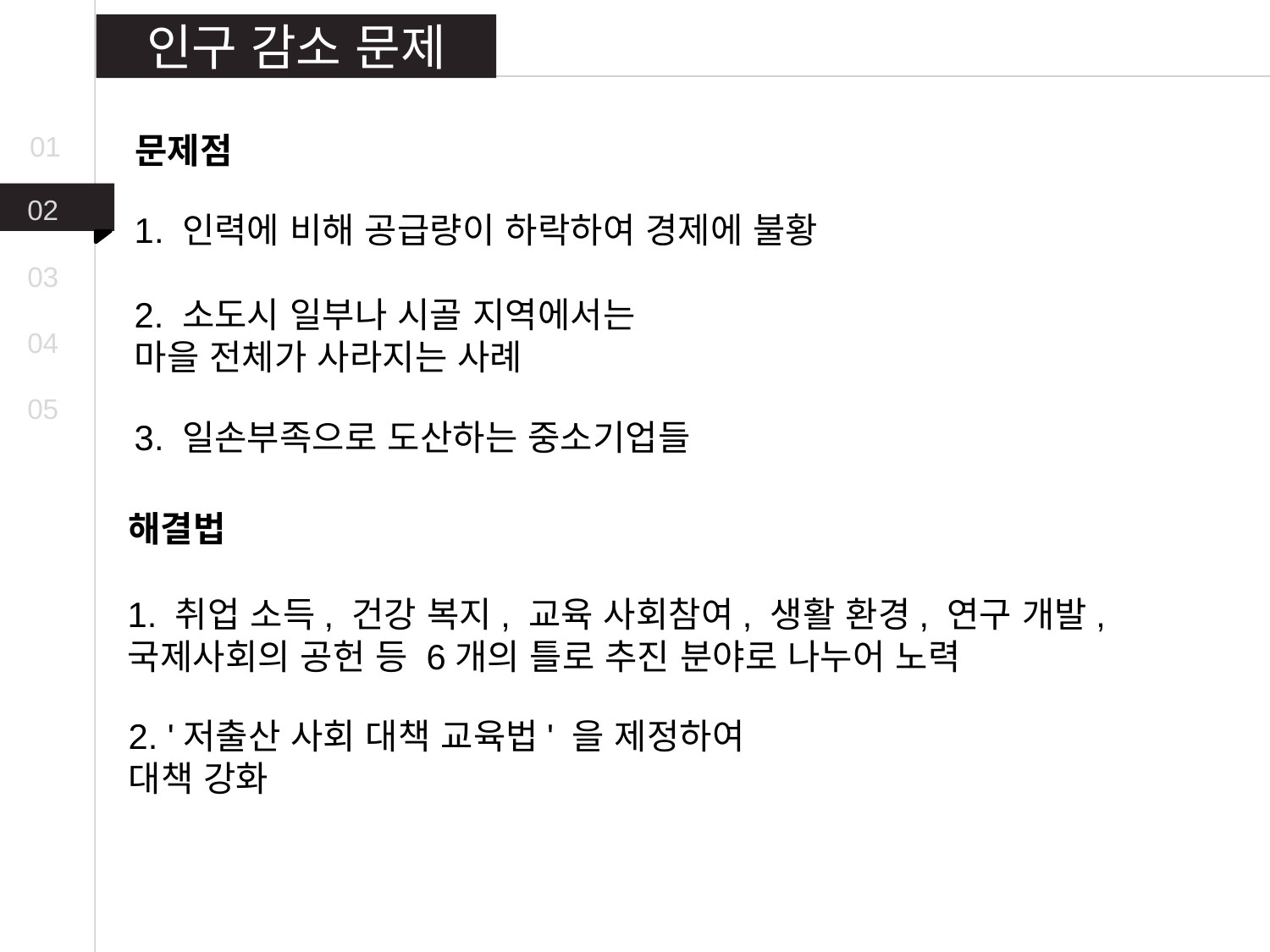

인구 감소 문제
문제점
01

02
1. 인력에 비해 공급량이 하락하여 경제에 불황

03
2. 소도시 일부나 시골 지역에서는 마을 전체가 사라지는 사례
04
05
3. 일손부족으로 도산하는 중소기업들
해결법
1. 취업 소득, 건강 복지, 교육 사회참여, 생활 환경, 연구 개발, 국제사회의 공헌 등 6개의 틀로 추진 분야로 나누어 노력
2. '저출산 사회 대책 교육법' 을 제정하여 대책 강화